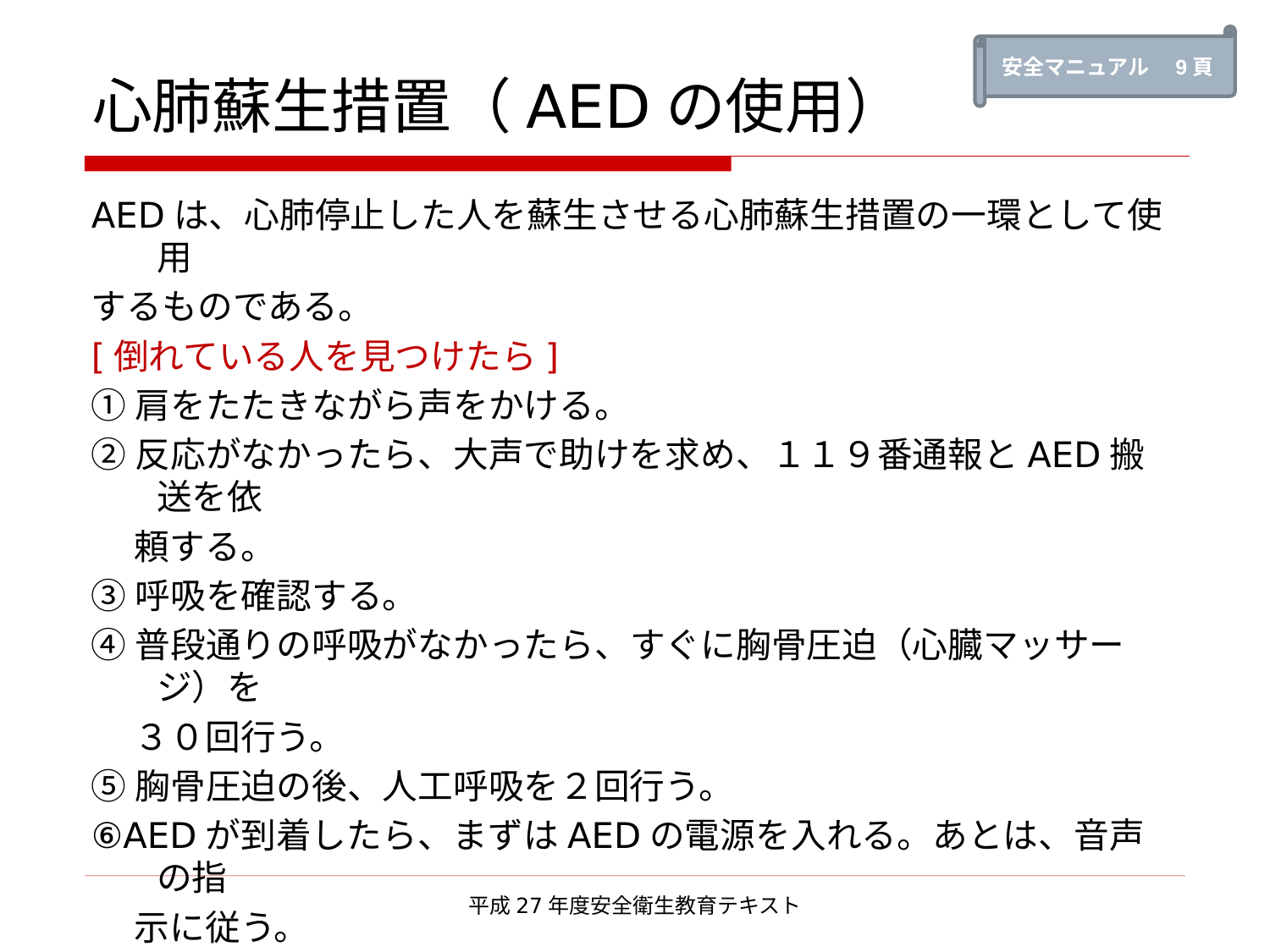

安全マニュアル　9頁
# 心肺蘇生措置（AEDの使用）
AEDは、心肺停止した人を蘇生させる心肺蘇生措置の一環として使用
するものである。
[倒れている人を見つけたら]
①肩をたたきながら声をかける。
②反応がなかったら、大声で助けを求め、１１９番通報とAED搬送を依
　 頼する。
③呼吸を確認する。
④普段通りの呼吸がなかったら、すぐに胸骨圧迫（心臓マッサージ）を
　 ３０回行う。
⑤胸骨圧迫の後、人工呼吸を２回行う。
⑥AEDが到着したら、まずはAEDの電源を入れる。あとは、音声の指
　 示に従う。
   AEDの設置場所は安全マニュアル26頁を参照のこと。
平成27年度安全衛生教育テキスト